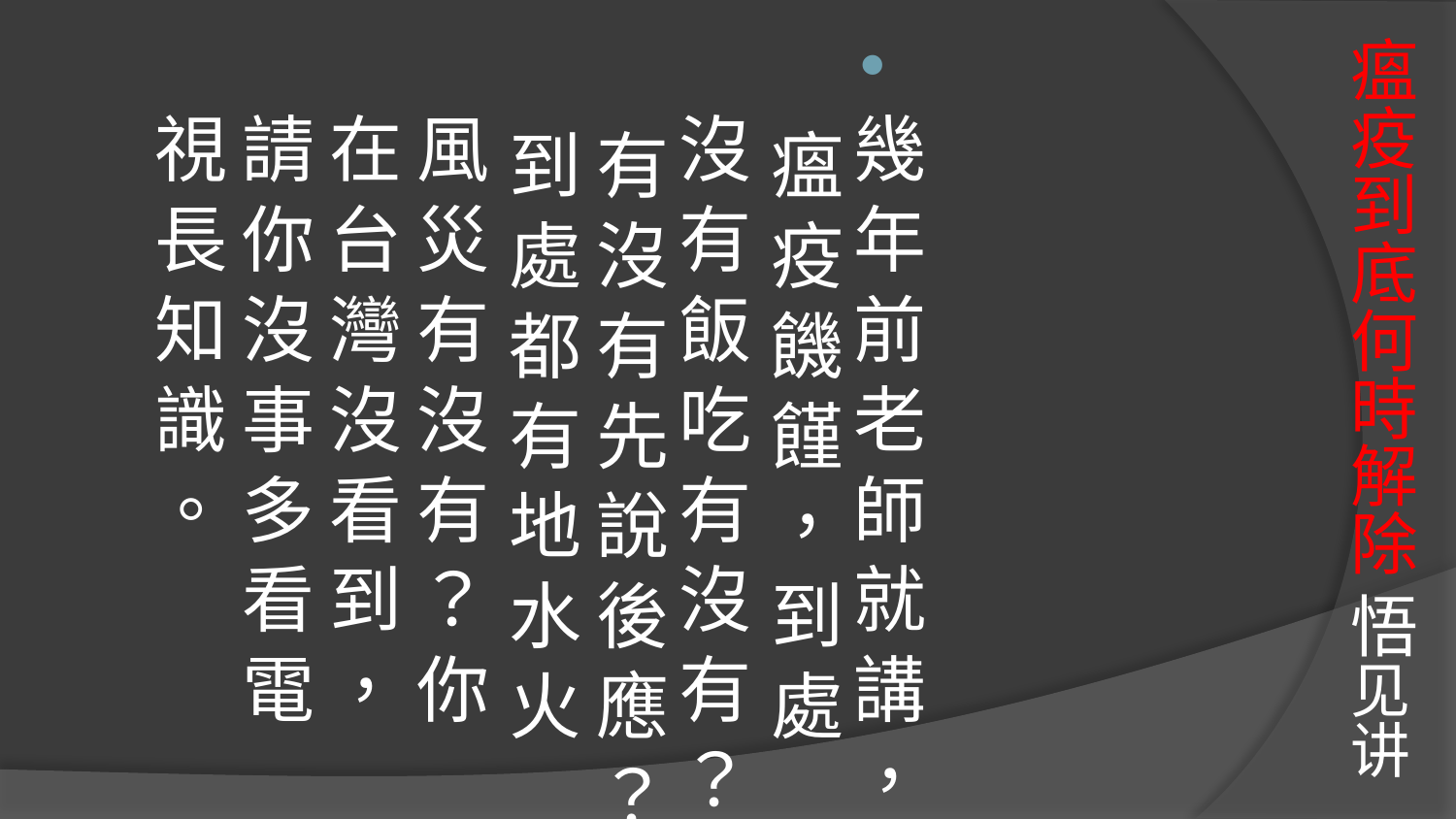

# 瘟疫到底何時解除 悟见讲
幾 年 前 老 師 就 講 ， 瘟 疫 饑 饉 ， 到 處 沒 有 飯 吃 有 沒 有 ？ 有 沒 有 先 說 後 應 ？ 到 處 都 有 地 水 火 風 災 有 沒 有 ？ 你 在 台 灣 沒 看 到 ， 請 你 沒 事 多 看 電 視 長 知 識 。